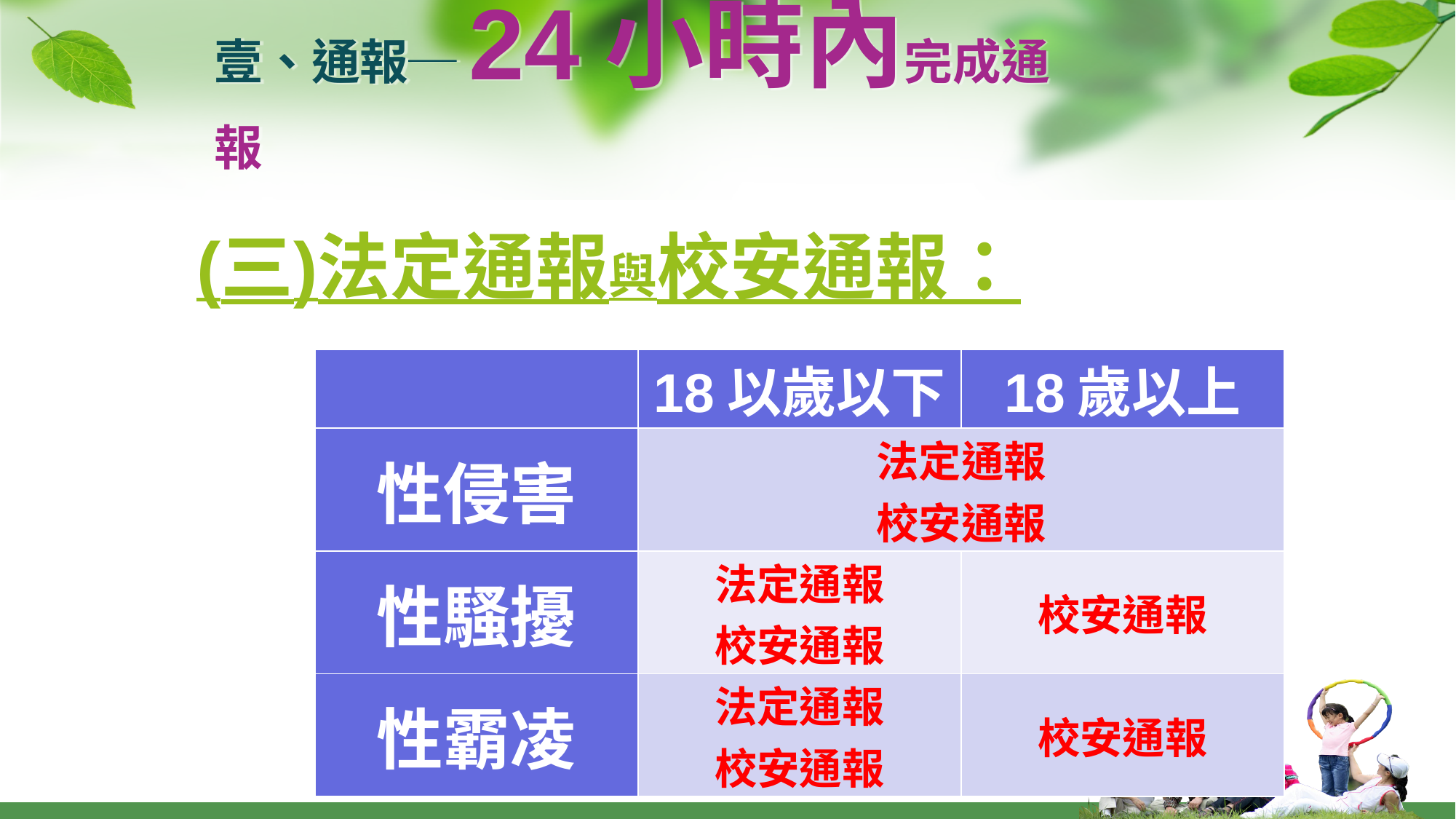

壹、通報─24小時內完成通報
(三)法定通報與校安通報：

|  | 18以歲以下 | 18歲以上 |
| --- | --- | --- |
| 性侵害 | 法定通報 校安通報 |  |
| 性騷擾 | 法定通報 校安通報 | 校安通報 |
| 性霸凌 | 法定通報 校安通報 | 校安通報 |